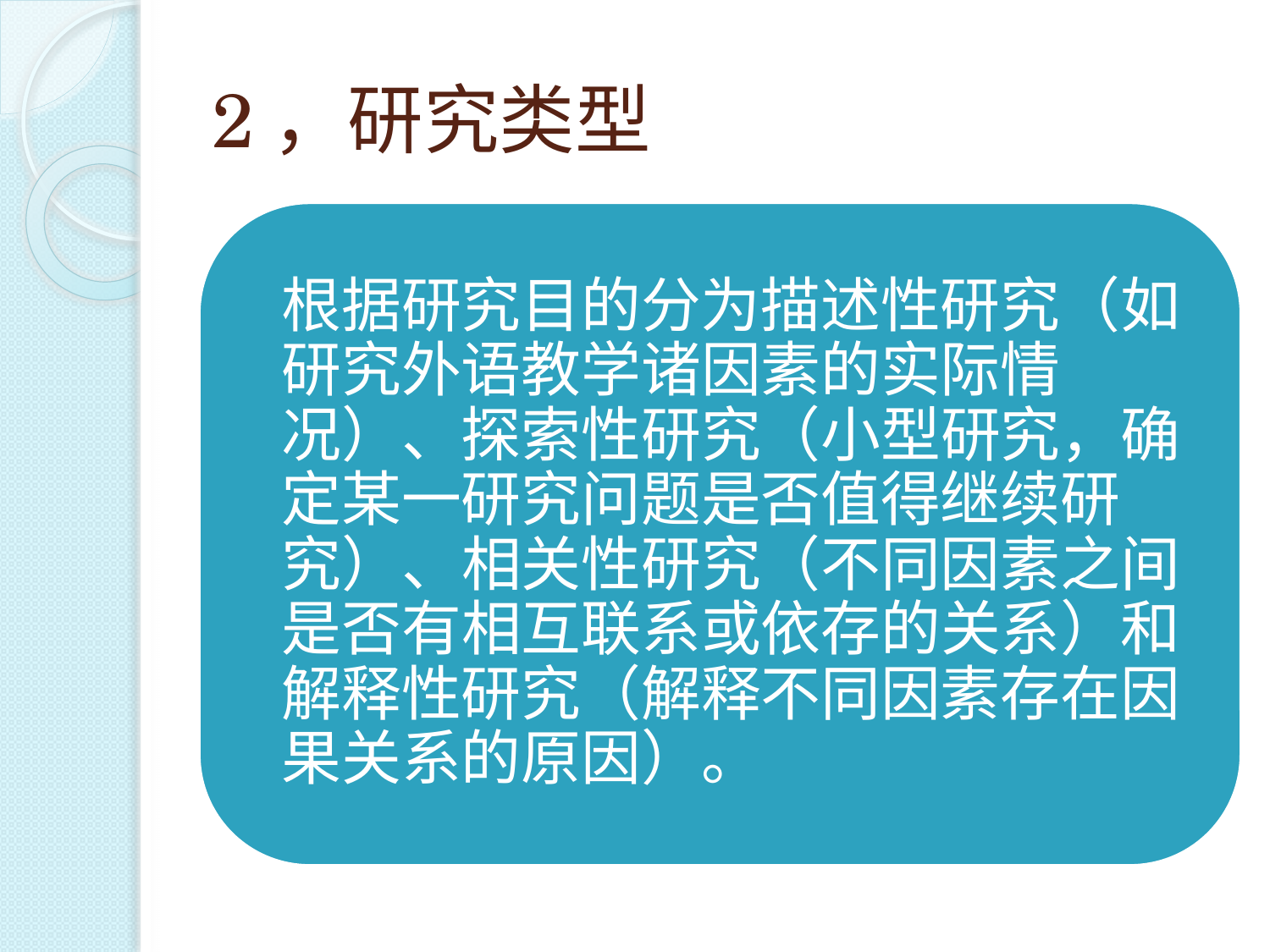

# 2，研究类型
根据研究目的分为描述性研究（如研究外语教学诸因素的实际情况）、探索性研究（小型研究，确定某一研究问题是否值得继续研究）、相关性研究（不同因素之间是否有相互联系或依存的关系）和解释性研究（解释不同因素存在因果关系的原因）。